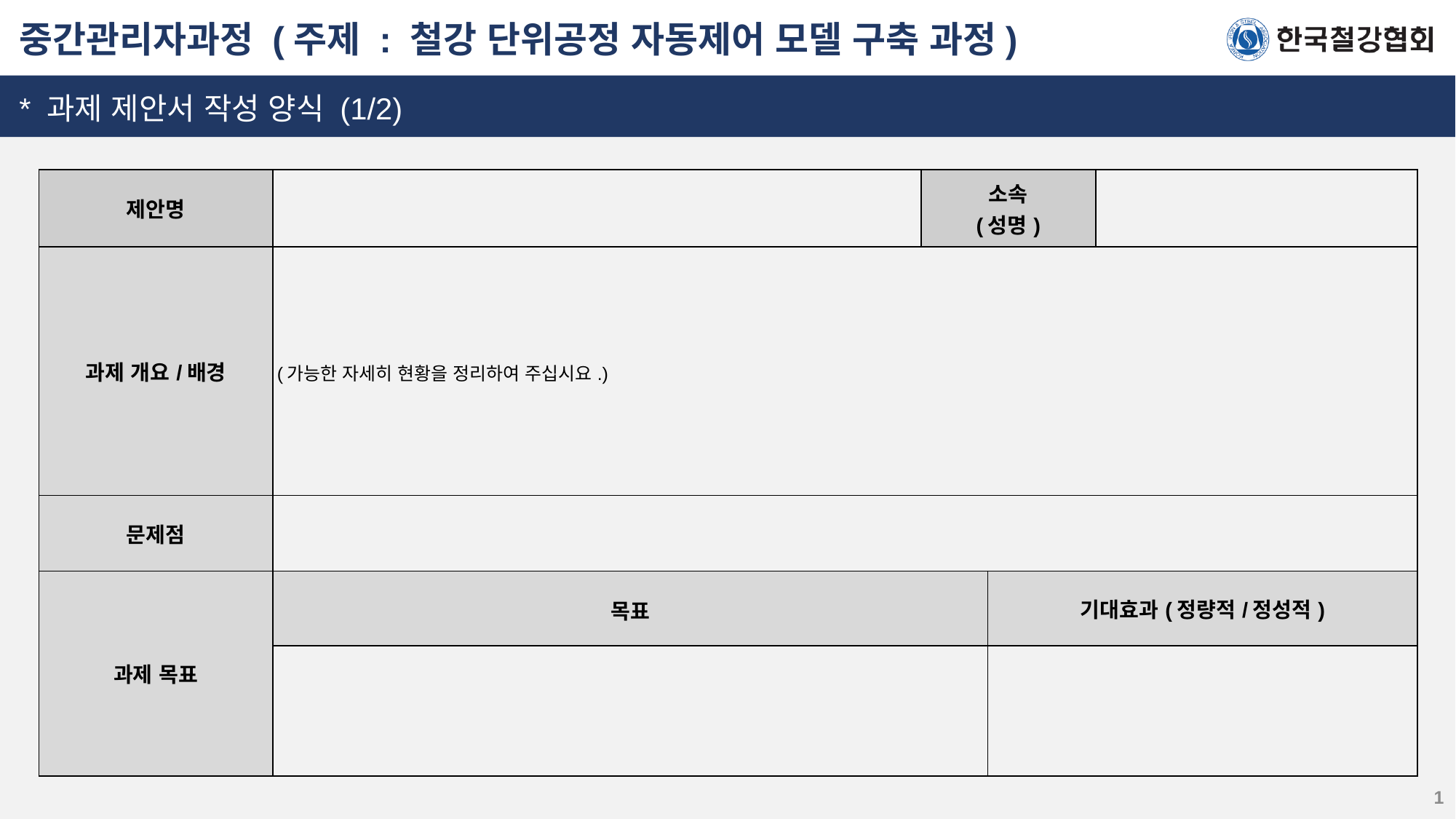

중간관리자과정 (주제 : 철강 단위공정 자동제어 모델 구축 과정)
* 과제 제안서 작성 양식 (1/2)
| 제안명 |  | 소속 (성명) |  |  |
| --- | --- | --- | --- | --- |
| 과제 개요/배경 | (가능한 자세히 현황을 정리하여 주십시요.) | 원통형기술담당 (박필규 담당) |  | 이재륭 교수 |
| 문제점 |  |  |  |  |
| 과제 목표 | 목표 | 원통형기술담당 (박필규 담당) | 기대효과(정량적/정성적) | 정태수 교수 |
| 외관검사 이미지 Data 활용 불량발생 사전 예측 |  | 파우치형기술담당 (구자훈 상무) |  | 백준걸 교수 |